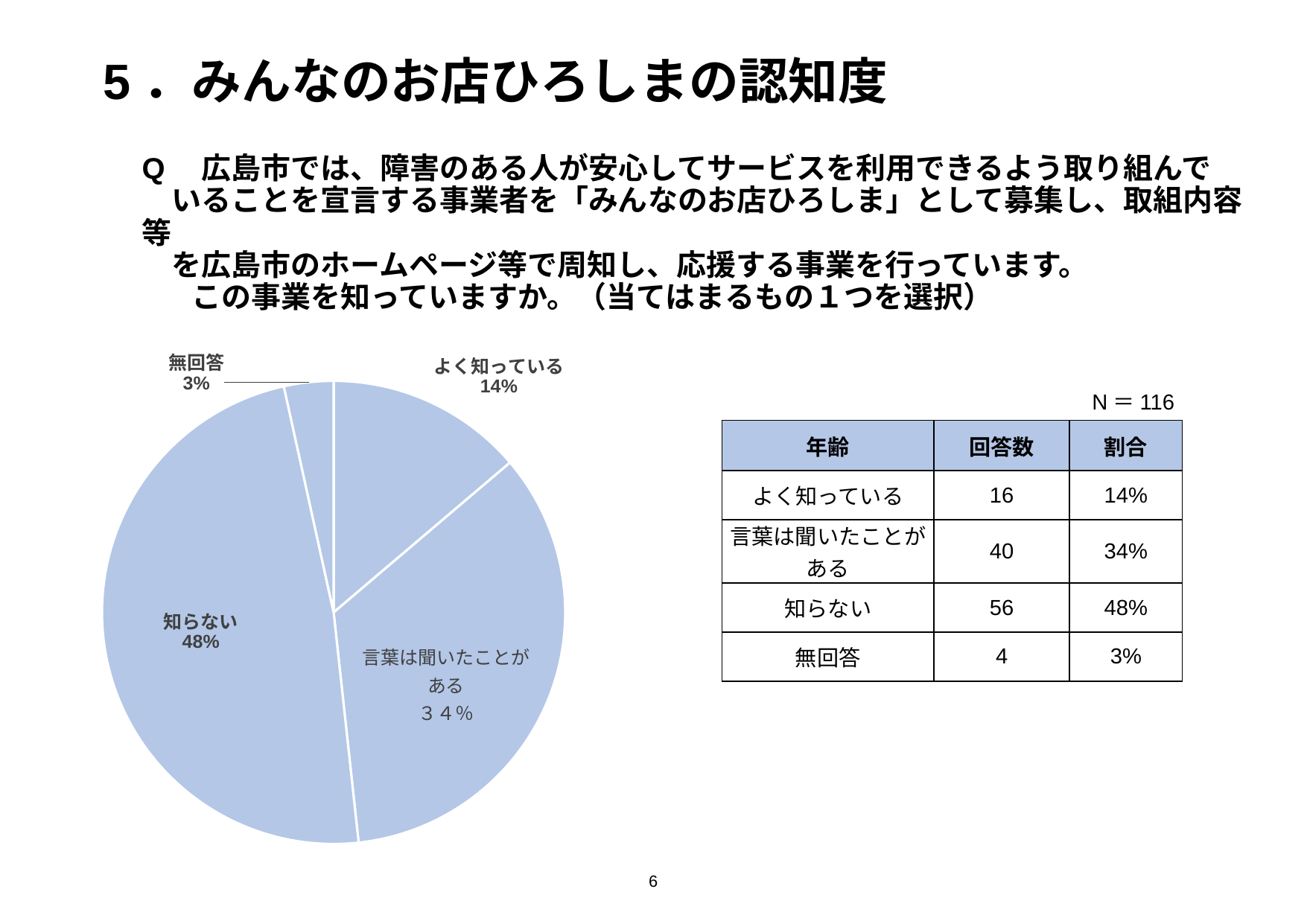

# 5．みんなのお店ひろしまの認知度
Q　広島市では、障害のある人が安心してサービスを利用できるよう取り組んで
　いることを宣言する事業者を「みんなのお店ひろしま」として募集し、取組内容等
　を広島市のホームページ等で周知し、応援する事業を行っています。
　   この事業を知っていますか。（当てはまるもの１つを選択）

### Chart:

| Category |  |
|---|---|
| よく知っている | 16.0 |
| 言葉は聞いたことがある | 40.0 |
| 知らない | 56.0 |
| 無回答 | 4.0 |
N＝116
| 年齢 | 回答数 | 割合 |
| --- | --- | --- |
| よく知っている | 16 | 14% |
| 言葉は聞いたことがある | 40 | 34% |
| 知らない | 56 | 48% |
| 無回答 | 4 | 3% |
6